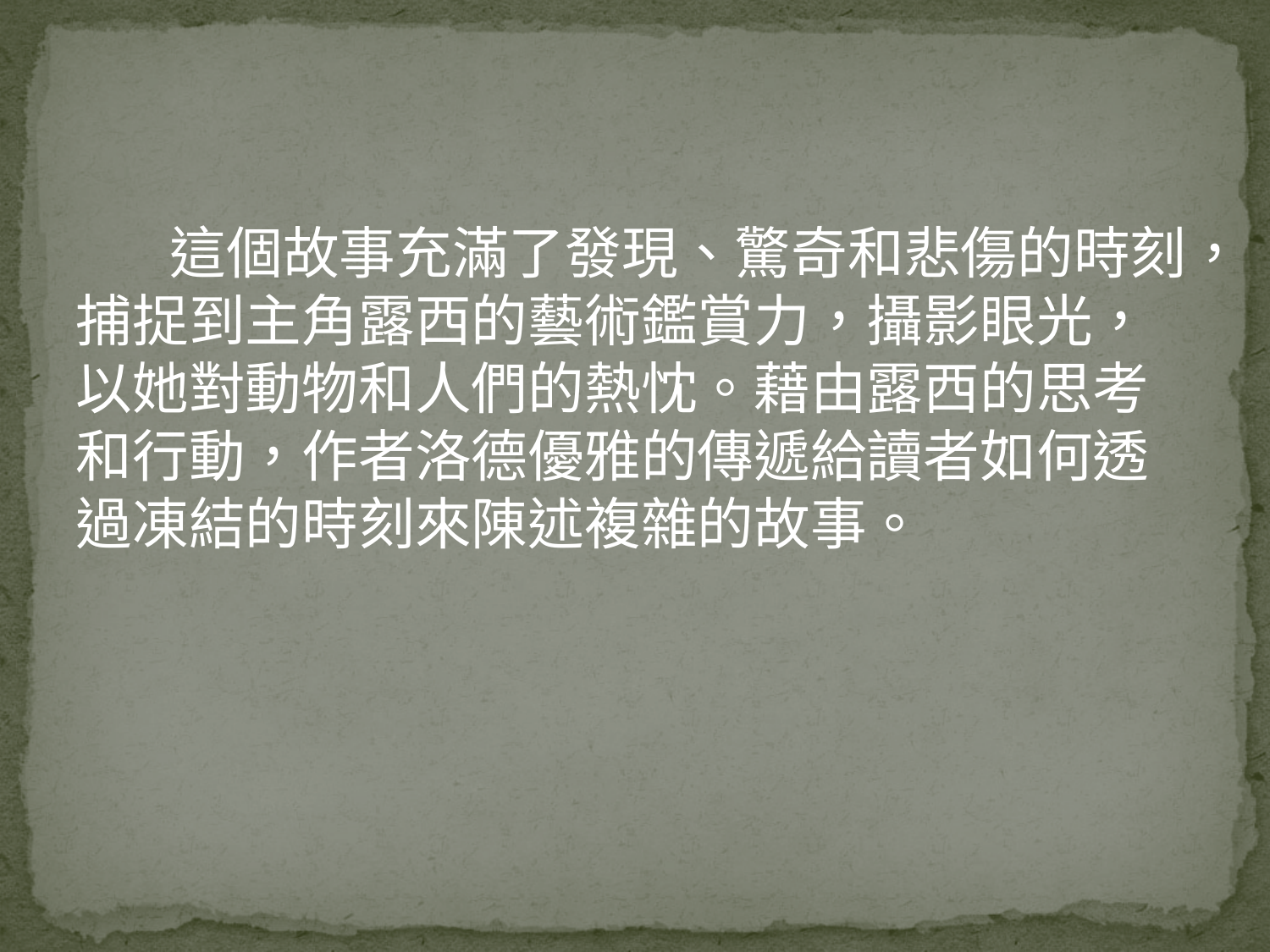

#
        這個故事充滿了發現、驚奇和悲傷的時刻，捕捉到主角露西的藝術鑑賞力，攝影眼光，以她對動物和人們的熱忱。藉由露西的思考和行動，作者洛德優雅的傳遞給讀者如何透過凍結的時刻來陳述複雜的故事。